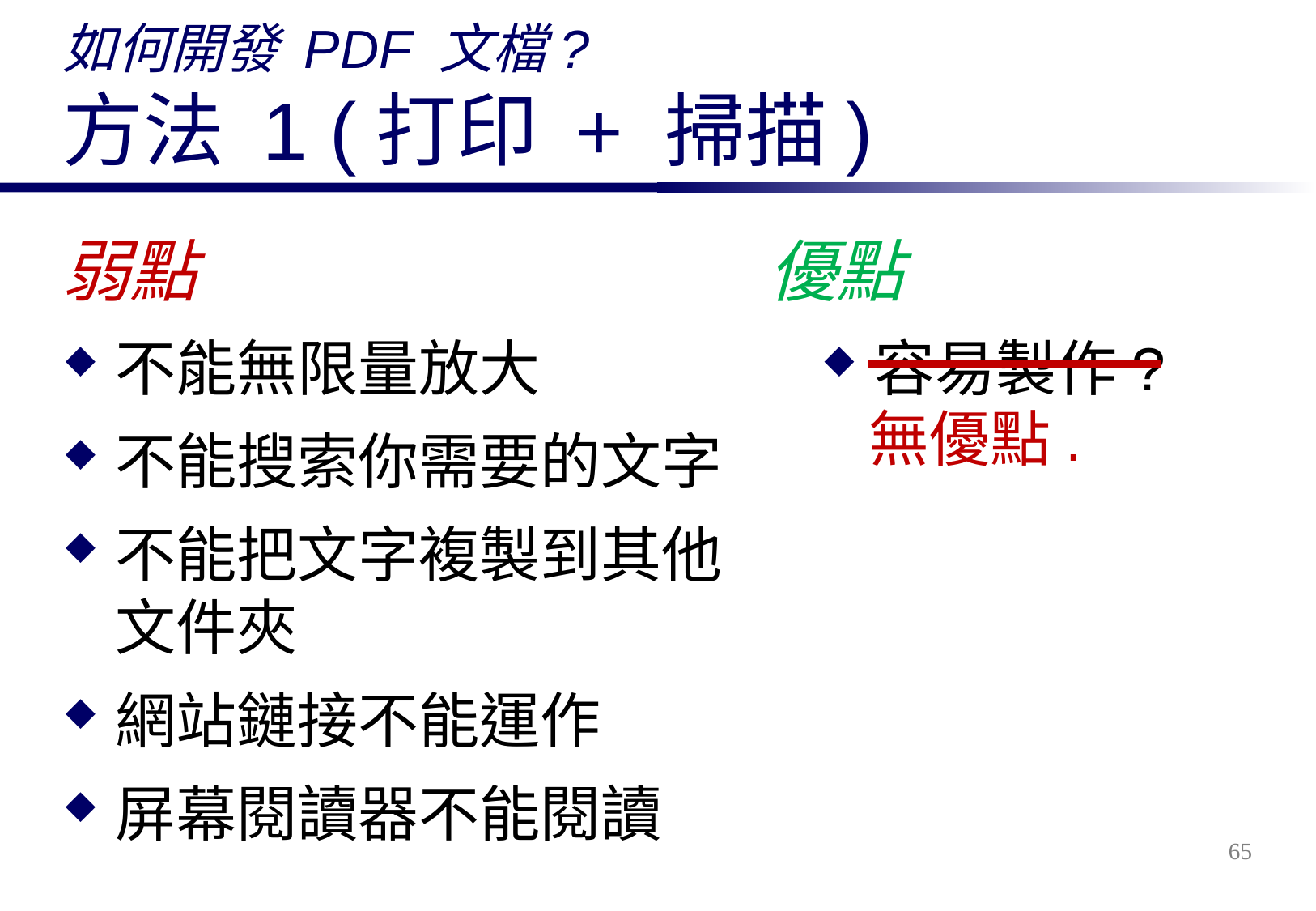

# 如何開發 PDF 文檔? 方法 1 (打印 + 掃描)
弱點
不能無限量放大
不能搜索你需要的文字
不能把文字複製到其他文件夾
網站鏈接不能運作
屏幕閱讀器不能閱讀
優點
容易製作?
無優點.

65